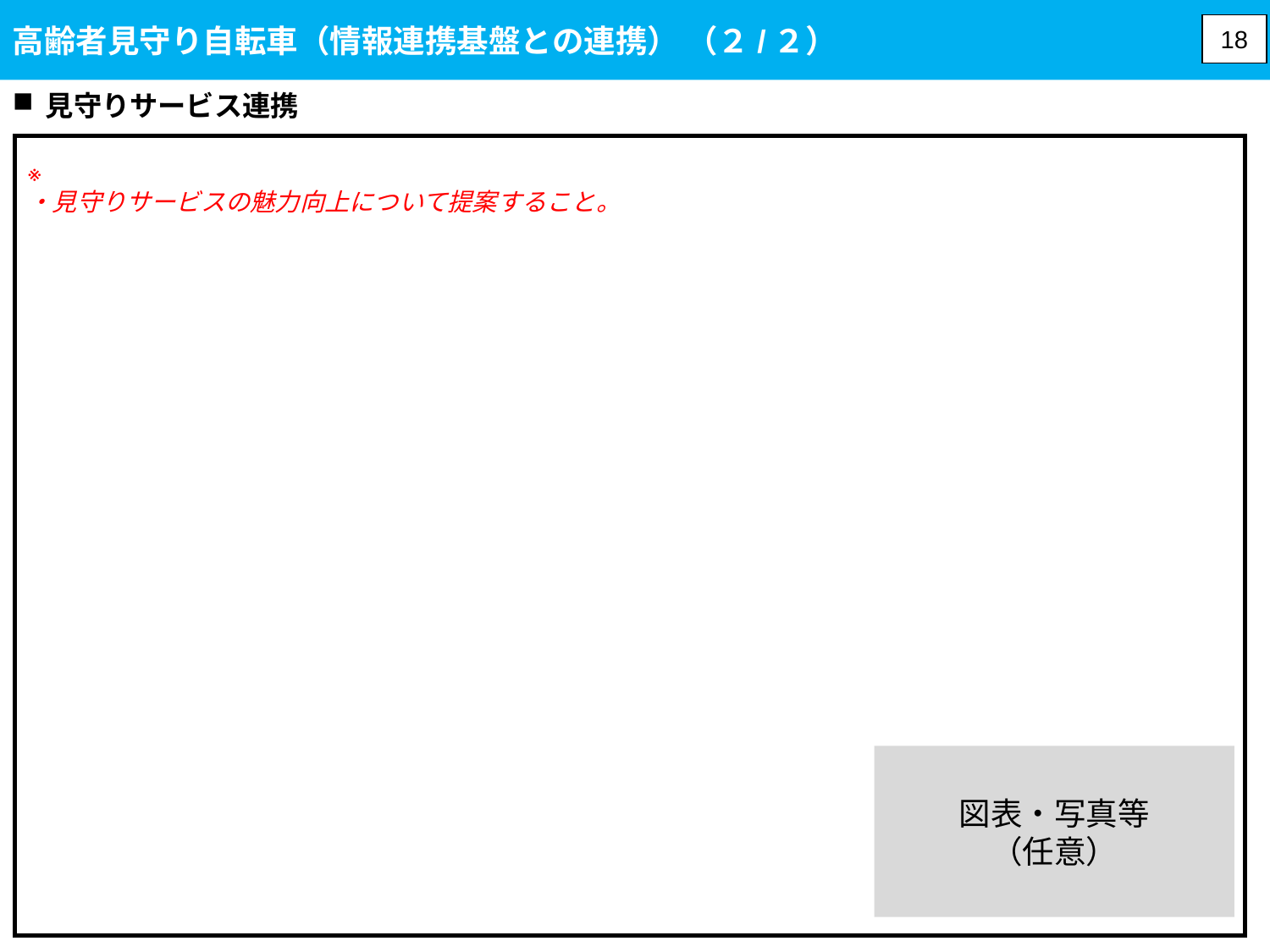

高齢者見守り自転車（情報連携基盤との連携） （２/２）
18
見守りサービス連携

※
・見守りサービスの魅力向上について提案すること。
図表・写真等
（任意）